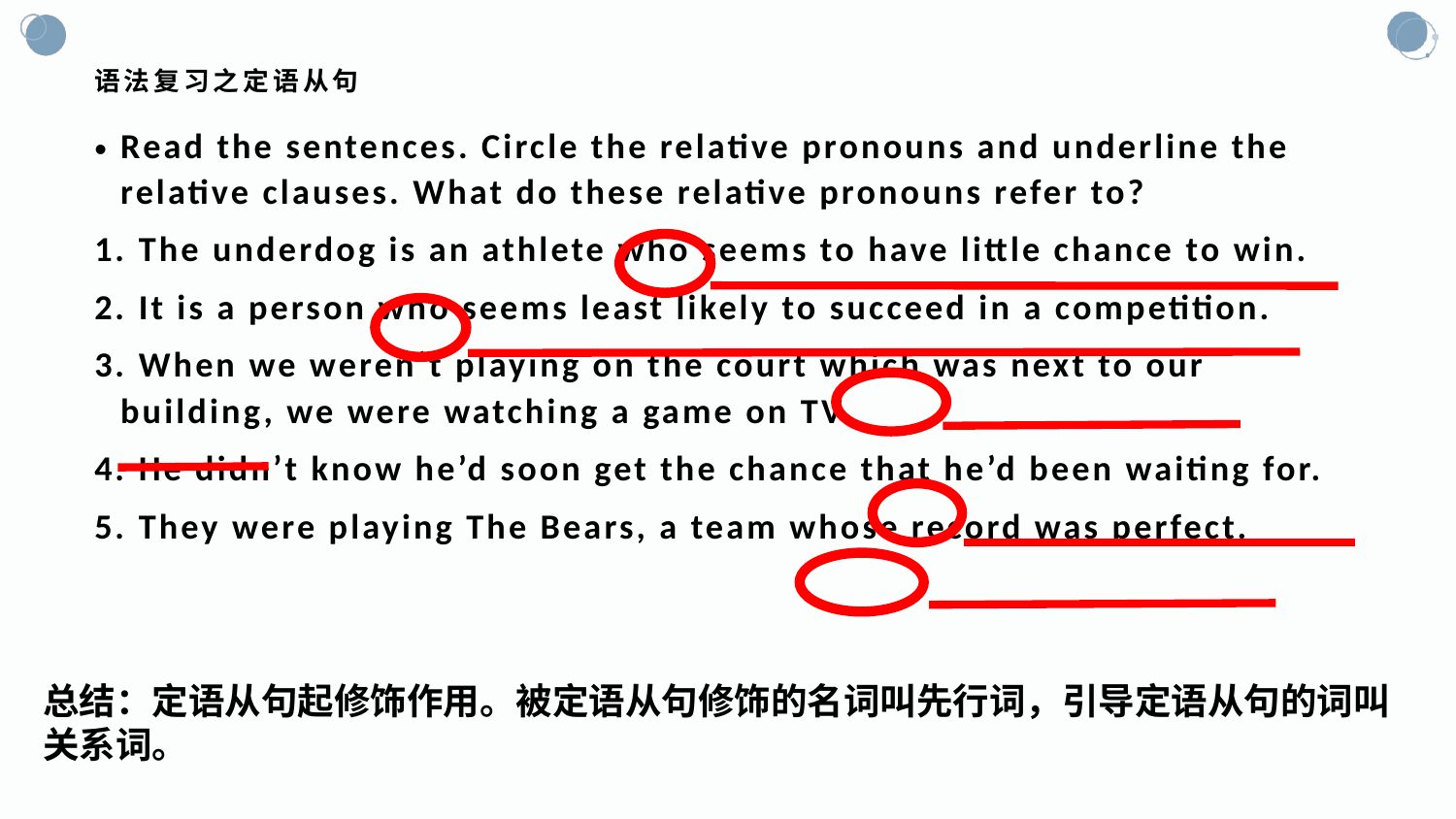

# 语法复习之定语从句
Read the sentences. Circle the relative pronouns and underline the relative clauses. What do these relative pronouns refer to?
1. The underdog is an athlete who seems to have little chance to win.
2. It is a person who seems least likely to succeed in a competition.
3. When we weren’t playing on the court which was next to our building, we were watching a game on TV.
4. He didn’t know he’d soon get the chance that he’d been waiting for.
5. They were playing The Bears, a team whose record was perfect.

总结：定语从句起修饰作用。被定语从句修饰的名词叫先行词，引导定语从句的词叫关系词。